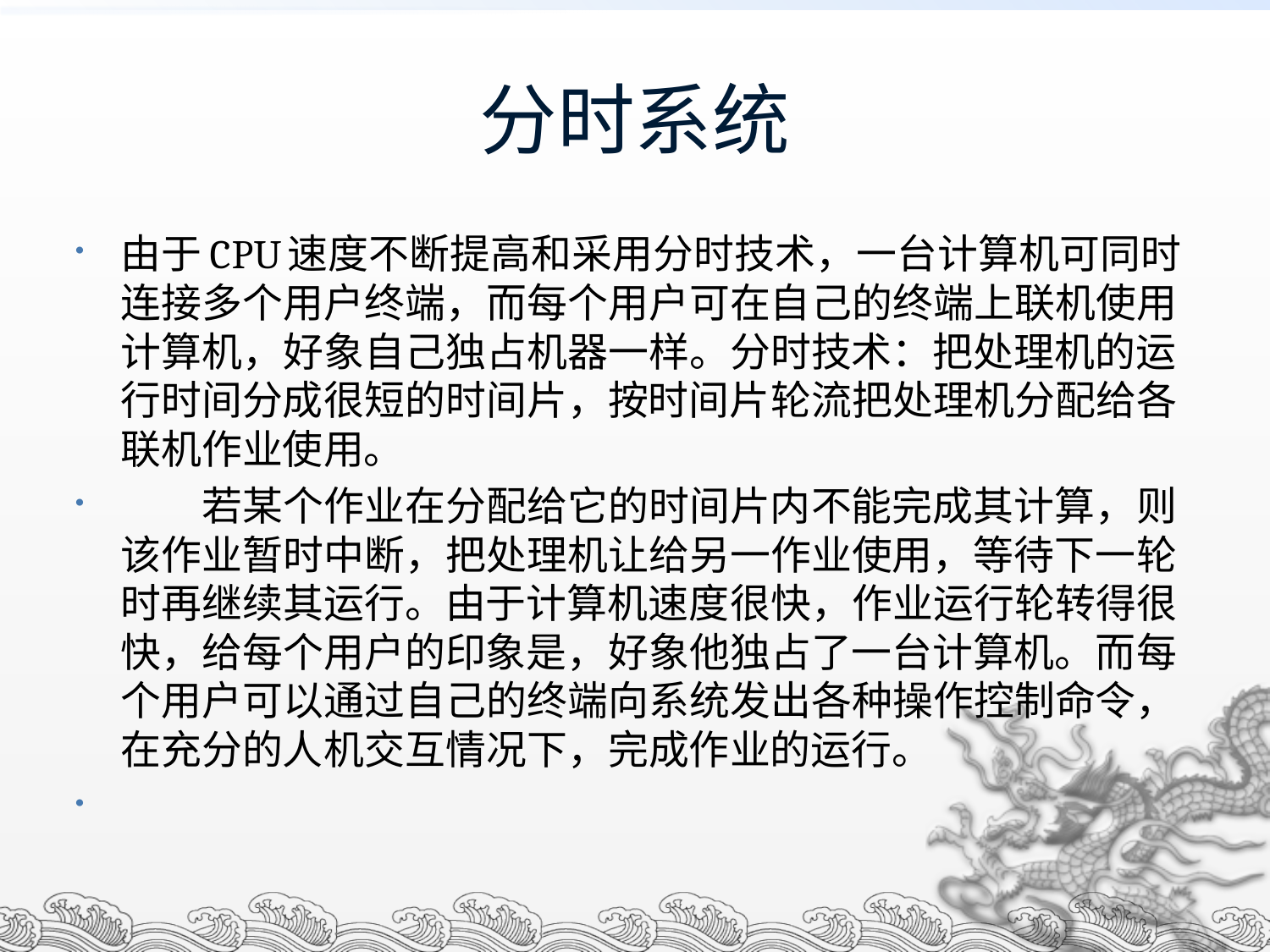

# 分时系统
由于CPU速度不断提高和采用分时技术，一台计算机可同时连接多个用户终端，而每个用户可在自己的终端上联机使用计算机，好象自己独占机器一样。分时技术：把处理机的运行时间分成很短的时间片，按时间片轮流把处理机分配给各联机作业使用。
　　若某个作业在分配给它的时间片内不能完成其计算，则该作业暂时中断，把处理机让给另一作业使用，等待下一轮时再继续其运行。由于计算机速度很快，作业运行轮转得很快，给每个用户的印象是，好象他独占了一台计算机。而每个用户可以通过自己的终端向系统发出各种操作控制命令，在充分的人机交互情况下，完成作业的运行。